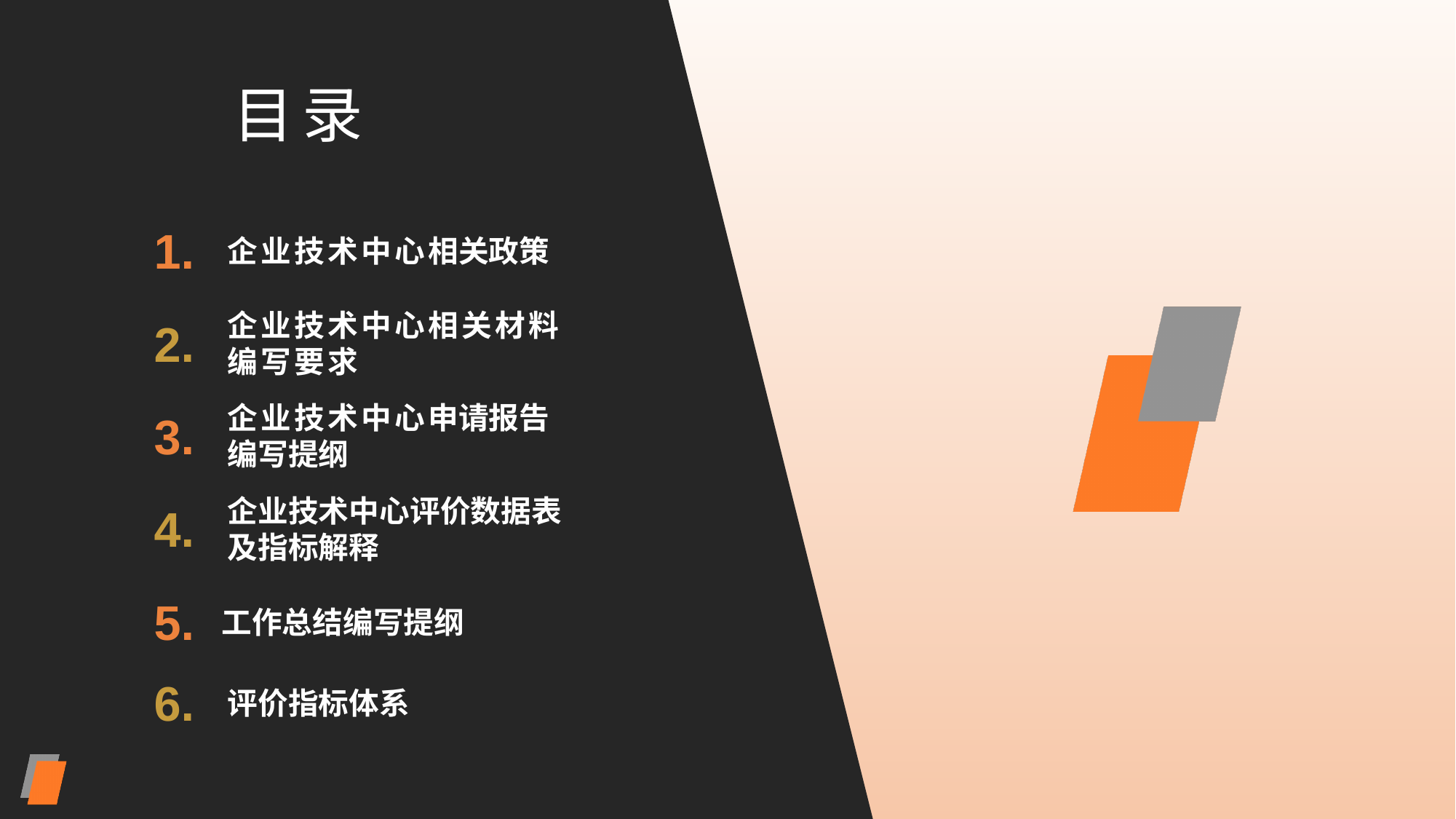

目录
企业技术中心相关政策
1.
企业技术中心相关材料编写要求
2.
企业技术中心申请报告编写提纲
3.
企业技术中心评价数据表及指标解释
4.
工作总结编写提纲
5.
评价指标体系
6.